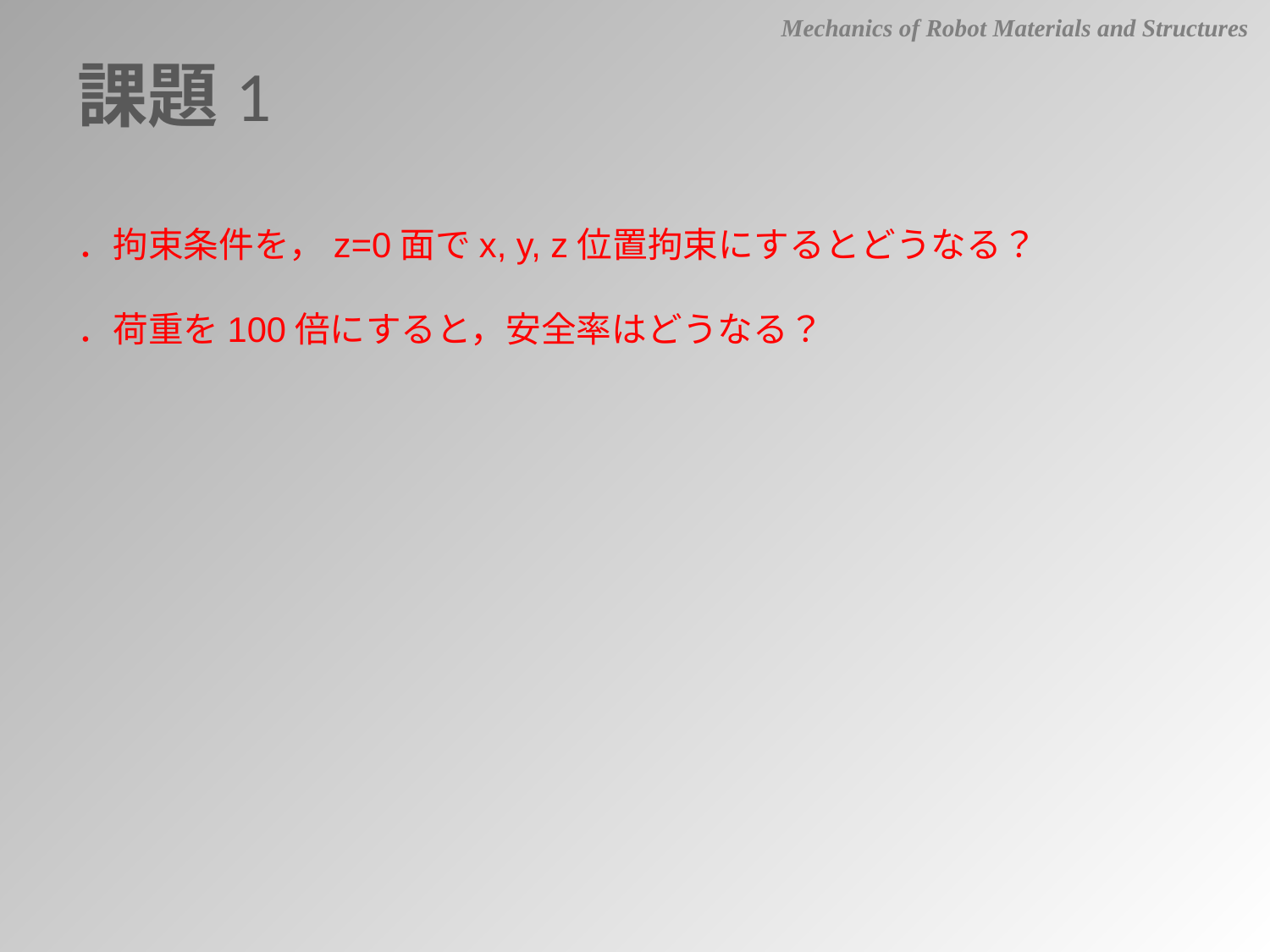

Mechanics of Robot Materials and Structures
課題1
．拘束条件を，z=0面でx, y, z位置拘束にするとどうなる？

．荷重を100倍にすると，安全率はどうなる？